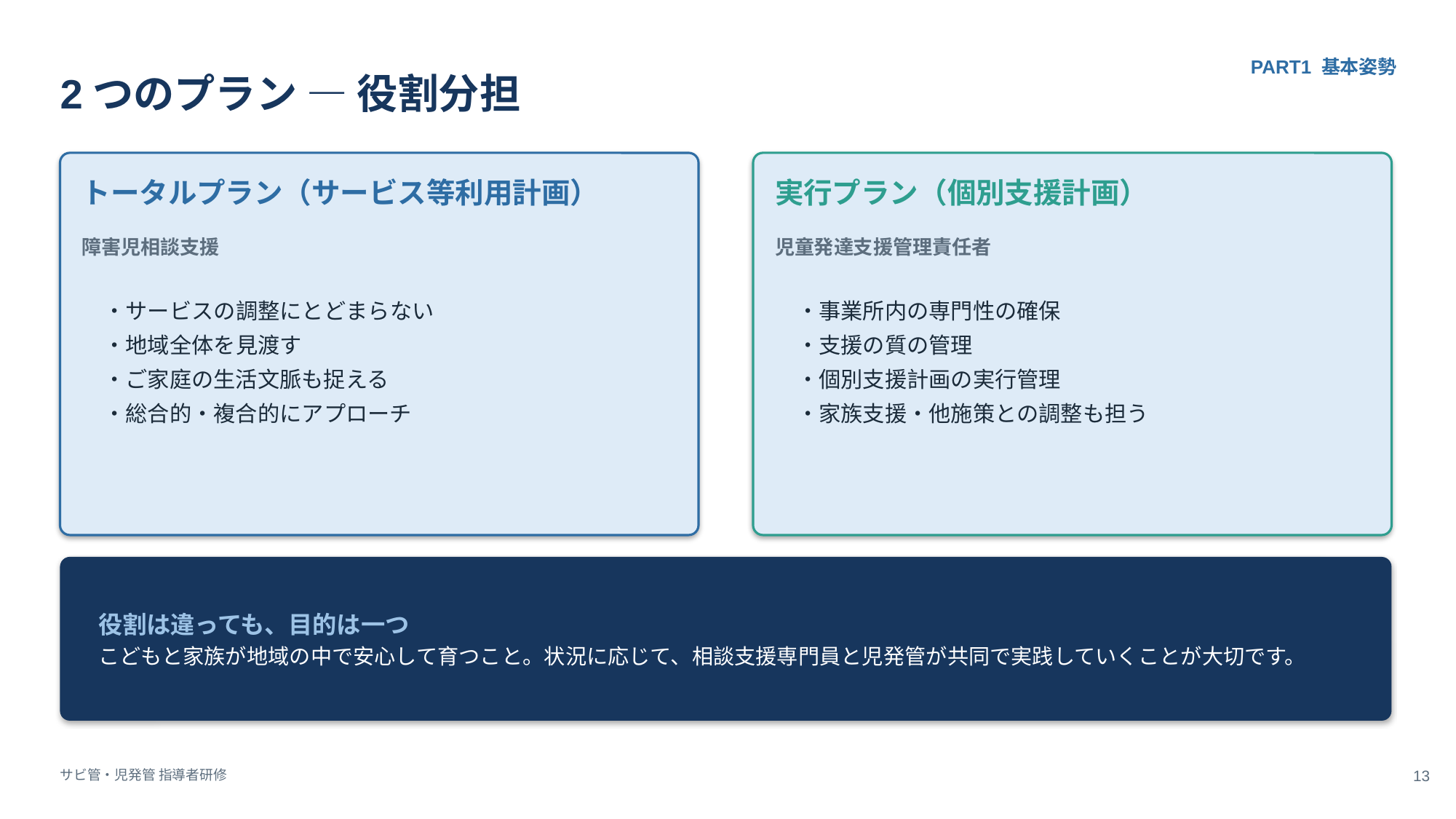

2つのプラン ― 役割分担
PART1 基本姿勢

トータルプラン（サービス等利用計画）
実行プラン（個別支援計画）
障害児相談支援
児童発達支援管理責任者
・サービスの調整にとどまらない
・地域全体を見渡す
・ご家庭の生活文脈も捉える
・総合的・複合的にアプローチ
・事業所内の専門性の確保
・支援の質の管理
・個別支援計画の実行管理
・家族支援・他施策との調整も担う

役割は違っても、目的は一つ
こどもと家族が地域の中で安心して育つこと。状況に応じて、相談支援専門員と児発管が共同で実践していくことが大切です。
サビ管・児発管 指導者研修
13